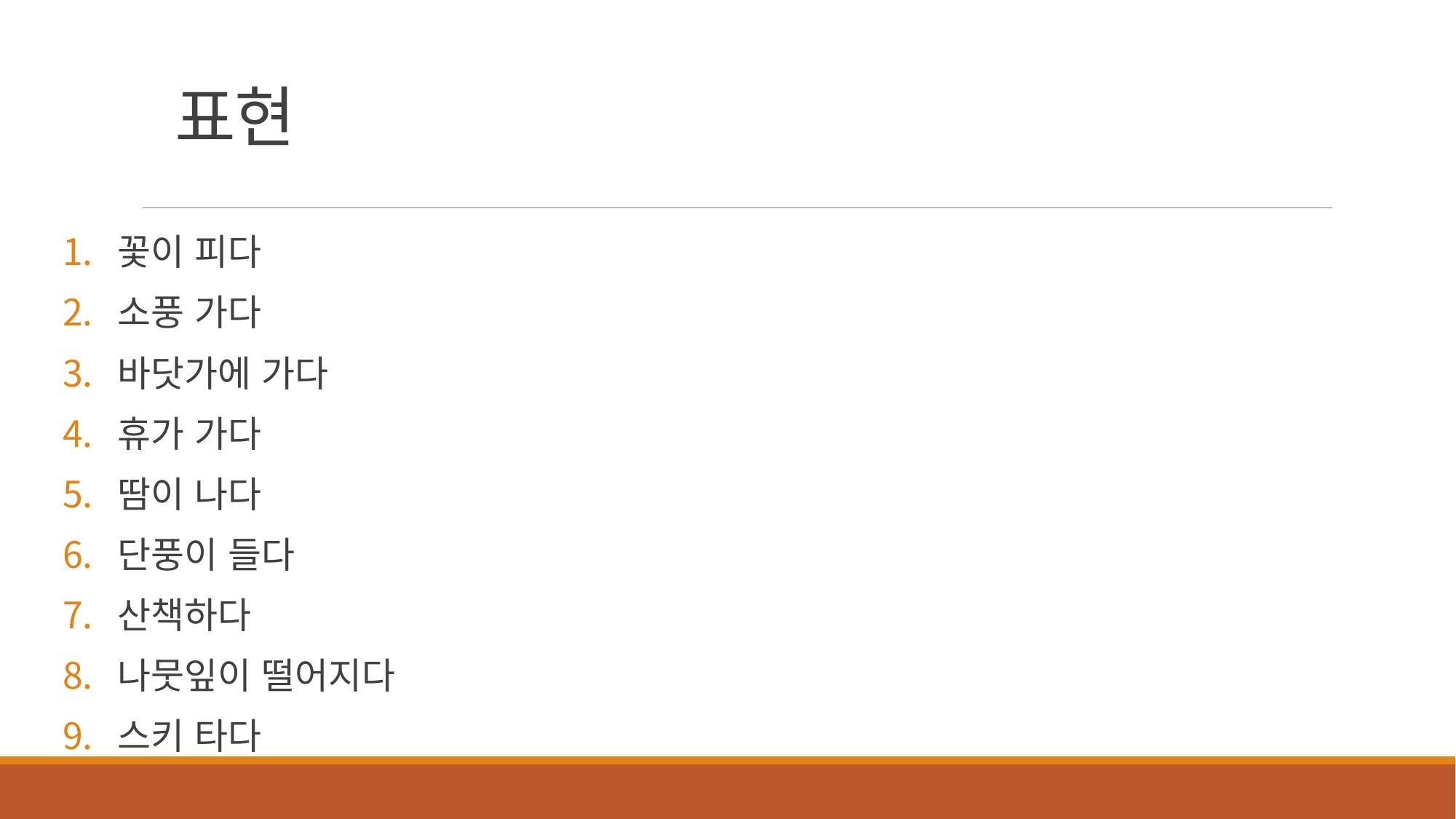

# 표현
꽃이 피다
소풍 가다
바닷가에 가다
휴가 가다
땀이 나다
단풍이 들다
산책하다
나뭇잎이 떨어지다
스키 타다